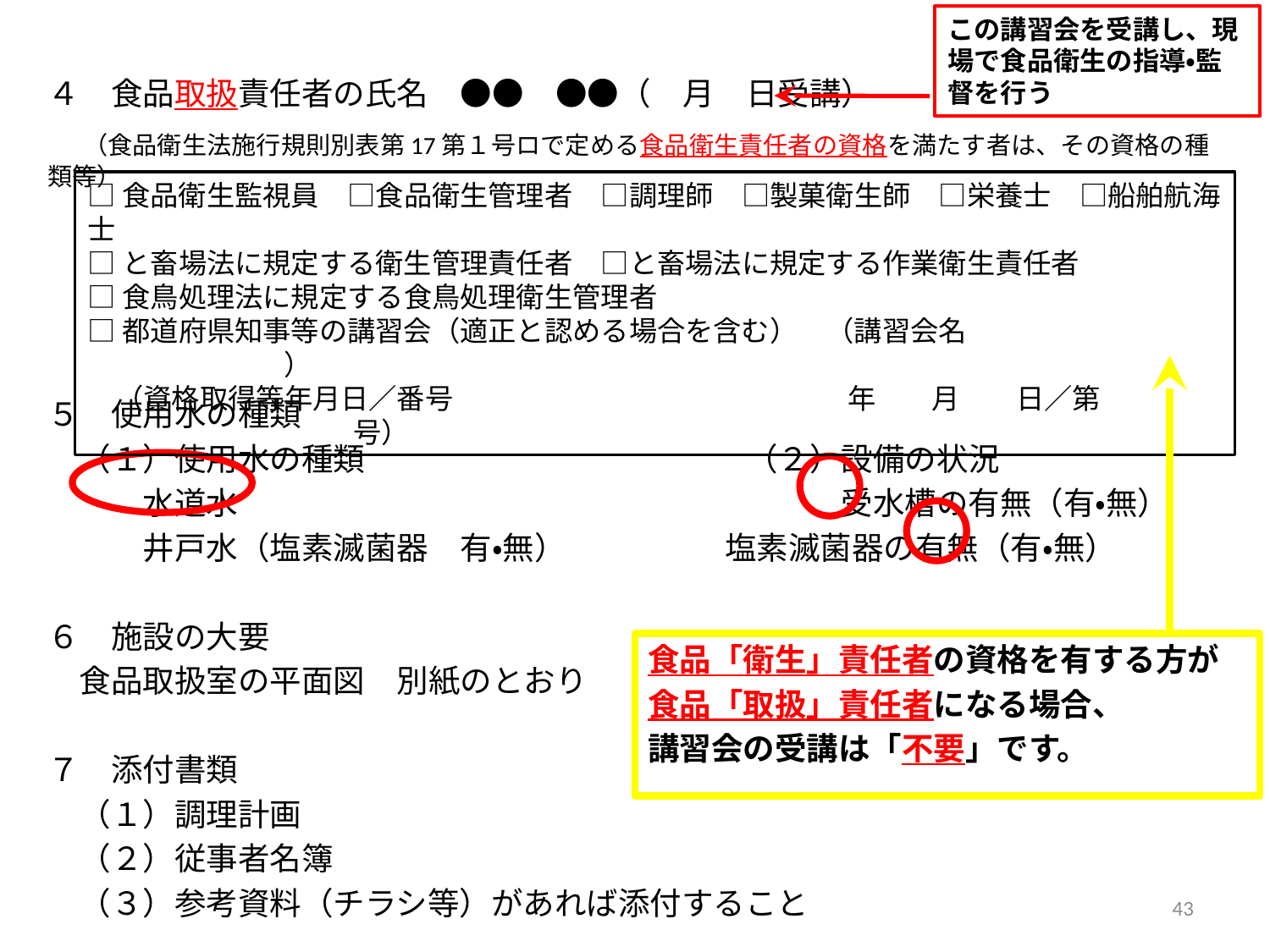

４　食品取扱責任者の氏名　●●　●●（　月　日受講）
　（食品衛生法施行規則別表第17第１号ロで定める食品衛生責任者の資格を満たす者は、その資格の種類等）

５　使用水の種類
　（１）使用水の種類　　　　　　　　　　　　（２）設備の状況
　　　水道水　　　　　　　　　　　　　　　　　　　受水槽の有無（有・無）
　　　井戸水（塩素滅菌器　有・無）　　　　　塩素滅菌器の有無（有・無）

６　施設の大要
　食品取扱室の平面図　別紙のとおり

７　添付書類
　（１）調理計画
　（２）従事者名簿
　（３）参考資料（チラシ等）があれば添付すること
この講習会を受講し、現場で食品衛生の指導・監督を行う
□食品衛生監視員　□食品衛生管理者　□調理師　□製菓衛生師　□栄養士　□船舶航海士
□と畜場法に規定する衛生管理責任者　□と畜場法に規定する作業衛生責任者
□食鳥処理法に規定する食鳥処理衛生管理者
□都道府県知事等の講習会（適正と認める場合を含む）　（講習会名　　　　　　　　　　　　　　　　）
　（資格取得等年月日／番号　　　　　　　　　　　　　　年　　月　　日／第　　　　　　　　　　　　　  号）

食品「衛生」責任者の資格を有する方が
食品「取扱」責任者になる場合、
講習会の受講は「不要」です。
43